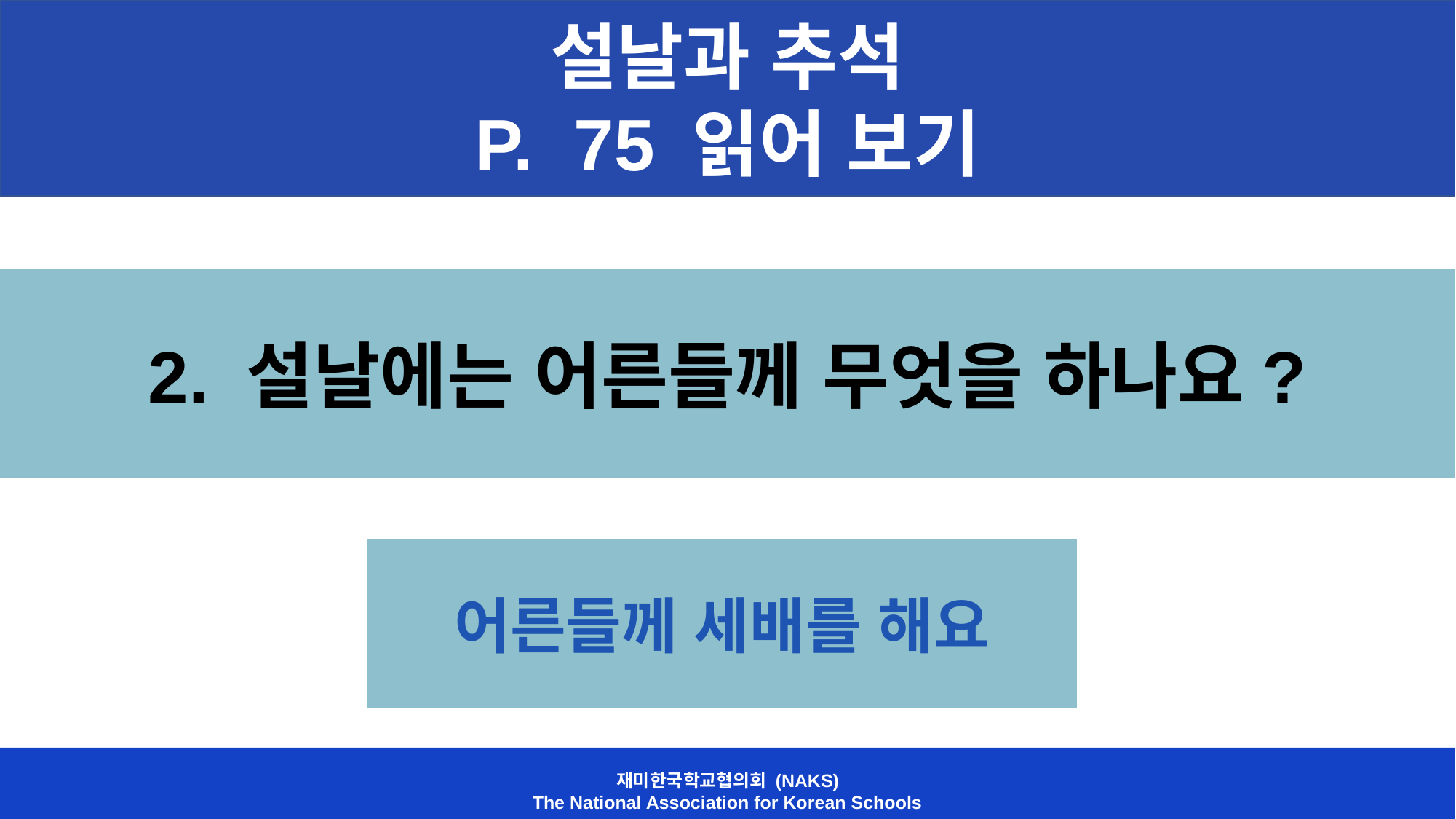

설날과 추석
P.  75 읽어 보기
2. 설날에는 어른들께 무엇을 하나요?
어른들께 세배를 해요
재미한국학교협의회 (NAKS)
The National Association for Korean Schools